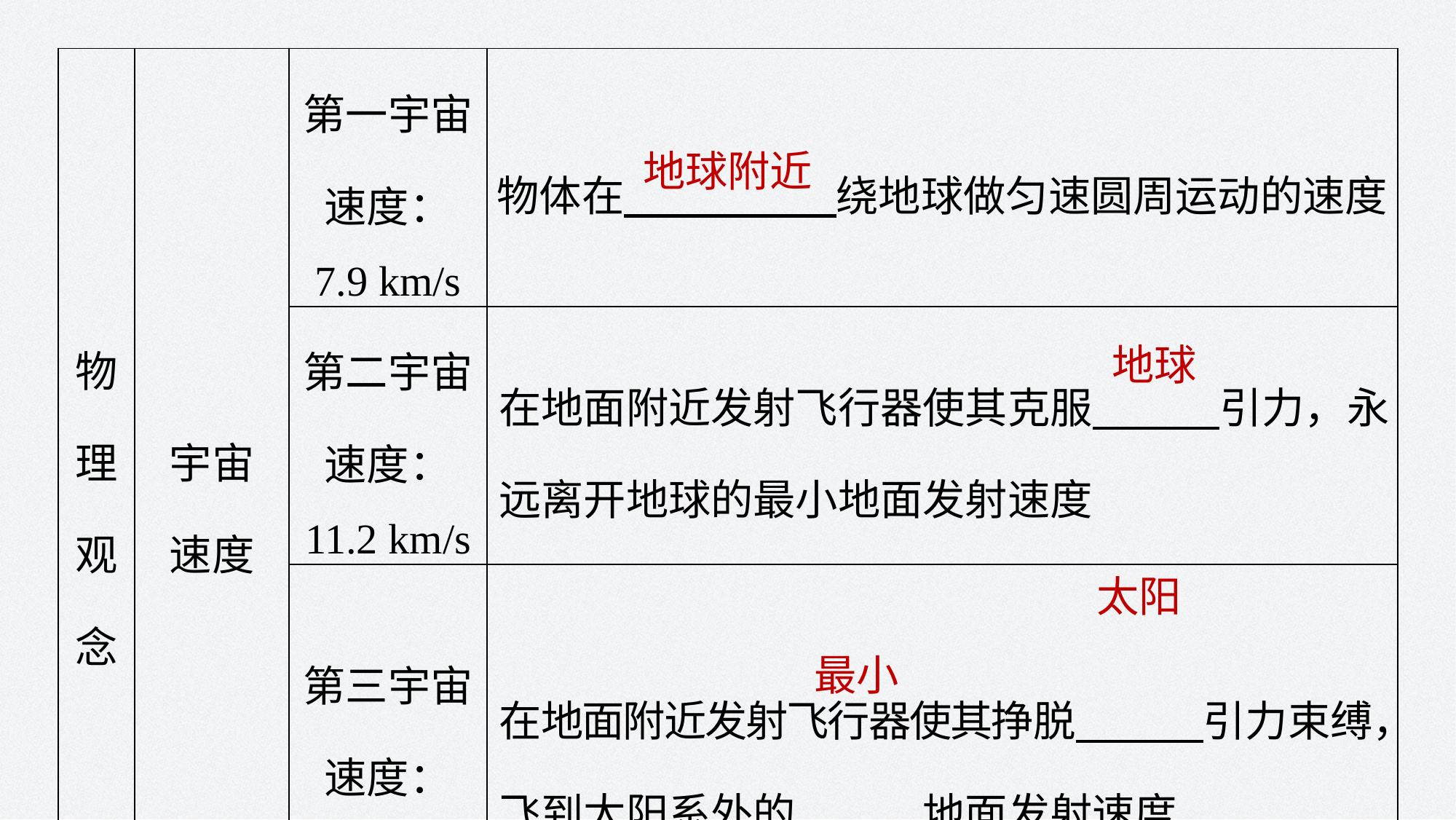

| 物理 观念 | 宇宙 速度 | 第一宇宙速度： 7.9 km/s | 物体在　　　　　绕地球做匀速圆周运动的速度 |
| --- | --- | --- | --- |
|  |  | 第二宇宙速度： 11.2 km/s | 在地面附近发射飞行器使其克服　　　引力，永远离开地球的最小地面发射速度 |
|  |  | 第三宇宙速度： 16.7 km/s | 在地面附近发射飞行器使其挣脱　　　引力束缚，飞到太阳系外的　　　地面发射速度 |
地球附近
地球
太阳
最小